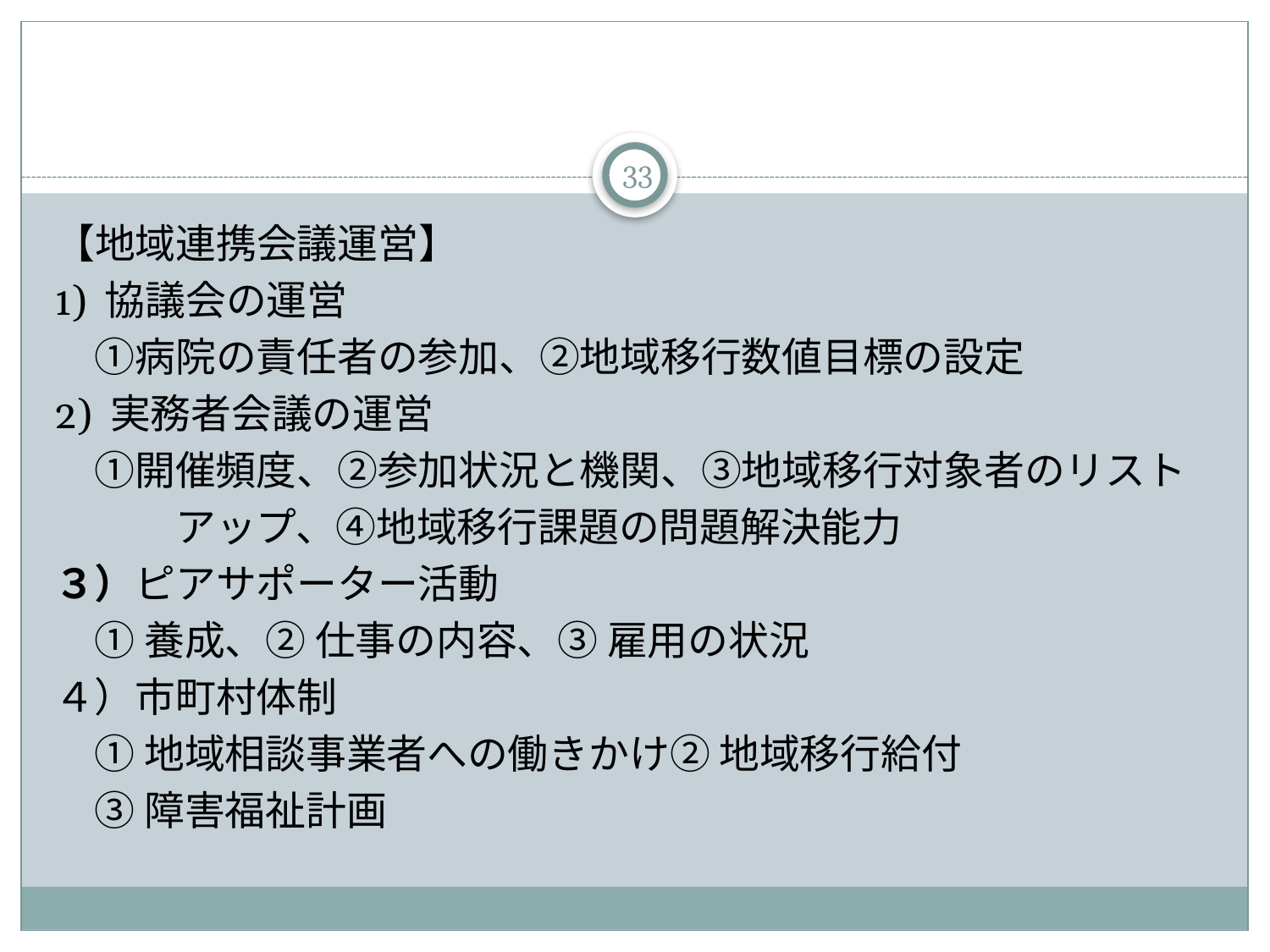

#
33
【地域連携会議運営】
1) 協議会の運営
　①病院の責任者の参加、②地域移行数値目標の設定
2) 実務者会議の運営
　①開催頻度、②参加状況と機関、③地域移行対象者のリスト
　　　アップ、④地域移行課題の問題解決能力
３）ピアサポーター活動
　① 養成、② 仕事の内容、③ 雇用の状況
４）市町村体制
　① 地域相談事業者への働きかけ② 地域移行給付
　③ 障害福祉計画